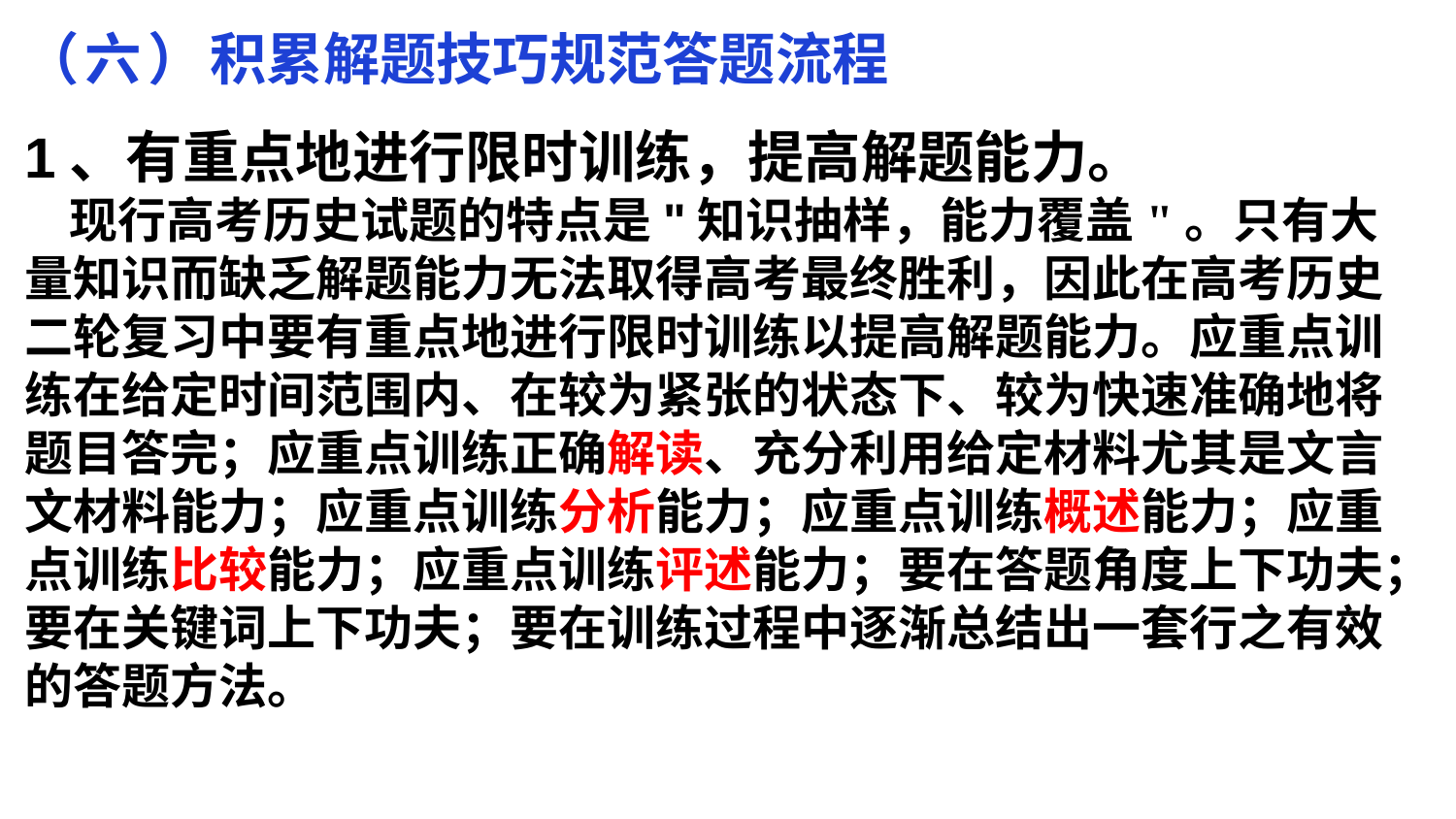

（六）积累解题技巧规范答题流程
1、有重点地进行限时训练，提高解题能力。
   现行高考历史试题的特点是"知识抽样，能力覆盖"。只有大量知识而缺乏解题能力无法取得高考最终胜利，因此在高考历史二轮复习中要有重点地进行限时训练以提高解题能力。应重点训练在给定时间范围内、在较为紧张的状态下、较为快速准确地将题目答完；应重点训练正确解读、充分利用给定材料尤其是文言文材料能力；应重点训练分析能力；应重点训练概述能力；应重点训练比较能力；应重点训练评述能力；要在答题角度上下功夫；要在关键词上下功夫；要在训练过程中逐渐总结出一套行之有效的答题方法。